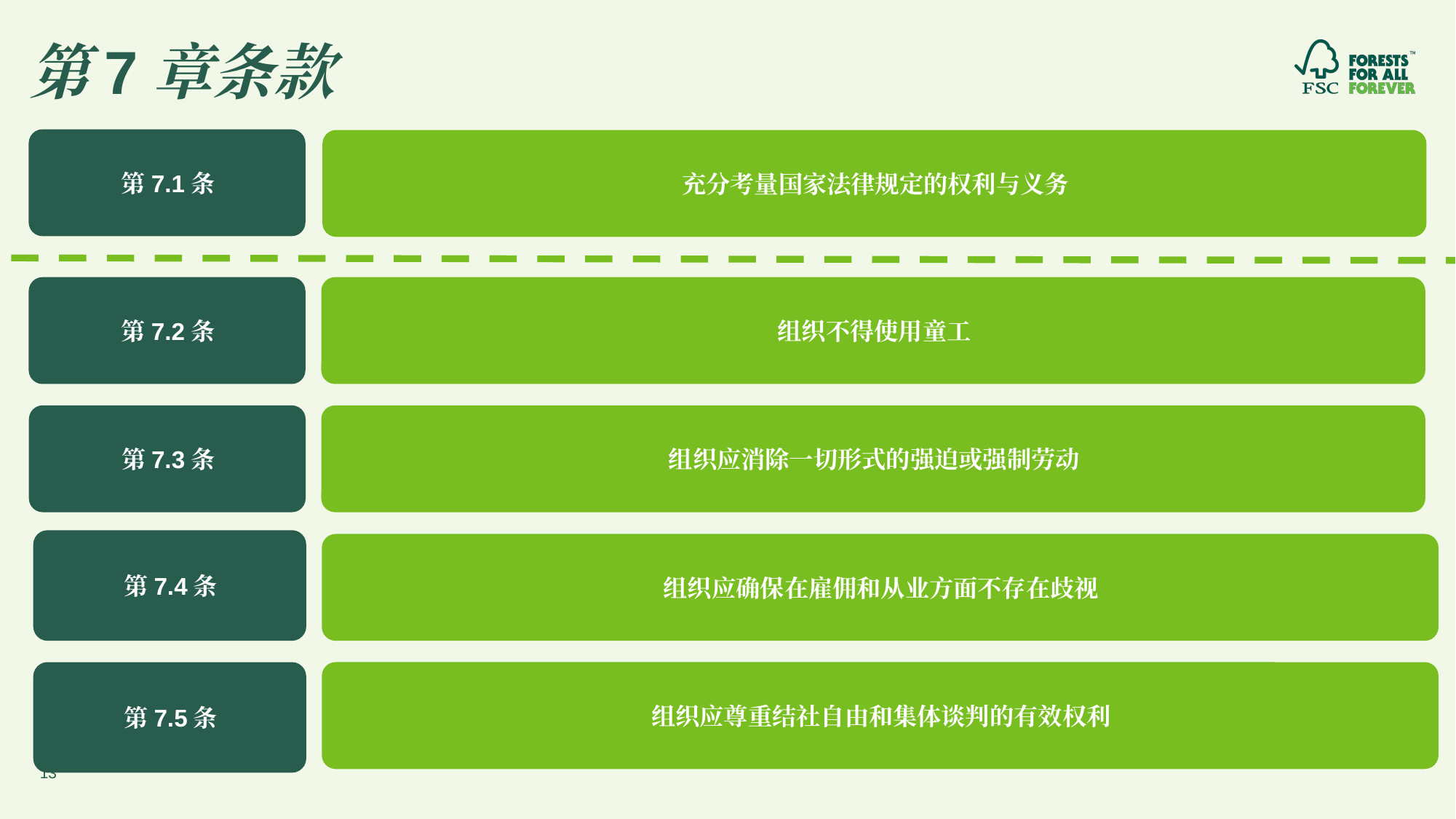

# 第7章条款
第7.1条
充分考量国家法律规定的权利与义务
第7.2条
组织不得使用童工
第7.3条
组织应消除一切形式的强迫或强制劳动
第7.4条
组织应确保在雇佣和从业方面不存在歧视
第7.5条
组织应尊重结社自由和集体谈判的有效权利
13